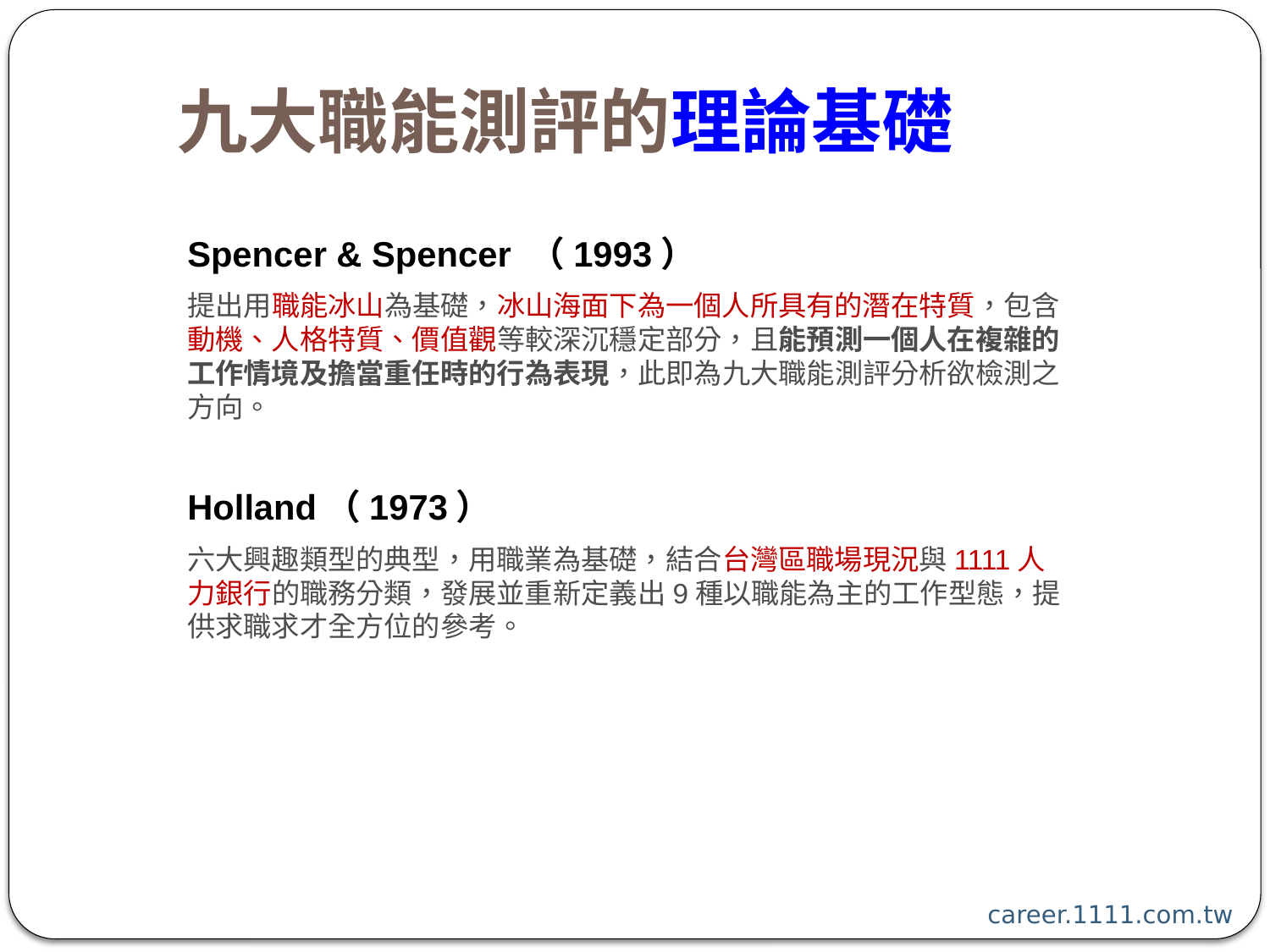

# 九大職能測評的理論基礎
Spencer & Spencer （1993）
提出用職能冰山為基礎，冰山海面下為一個人所具有的潛在特質，包含動機、人格特質、價值觀等較深沉穩定部分，且能預測一個人在複雜的工作情境及擔當重任時的行為表現，此即為九大職能測評分析欲檢測之方向。

Holland（1973）
六大興趣類型的典型，用職業為基礎，結合台灣區職場現況與1111人力銀行的職務分類，發展並重新定義出9種以職能為主的工作型態，提供求職求才全方位的參考。